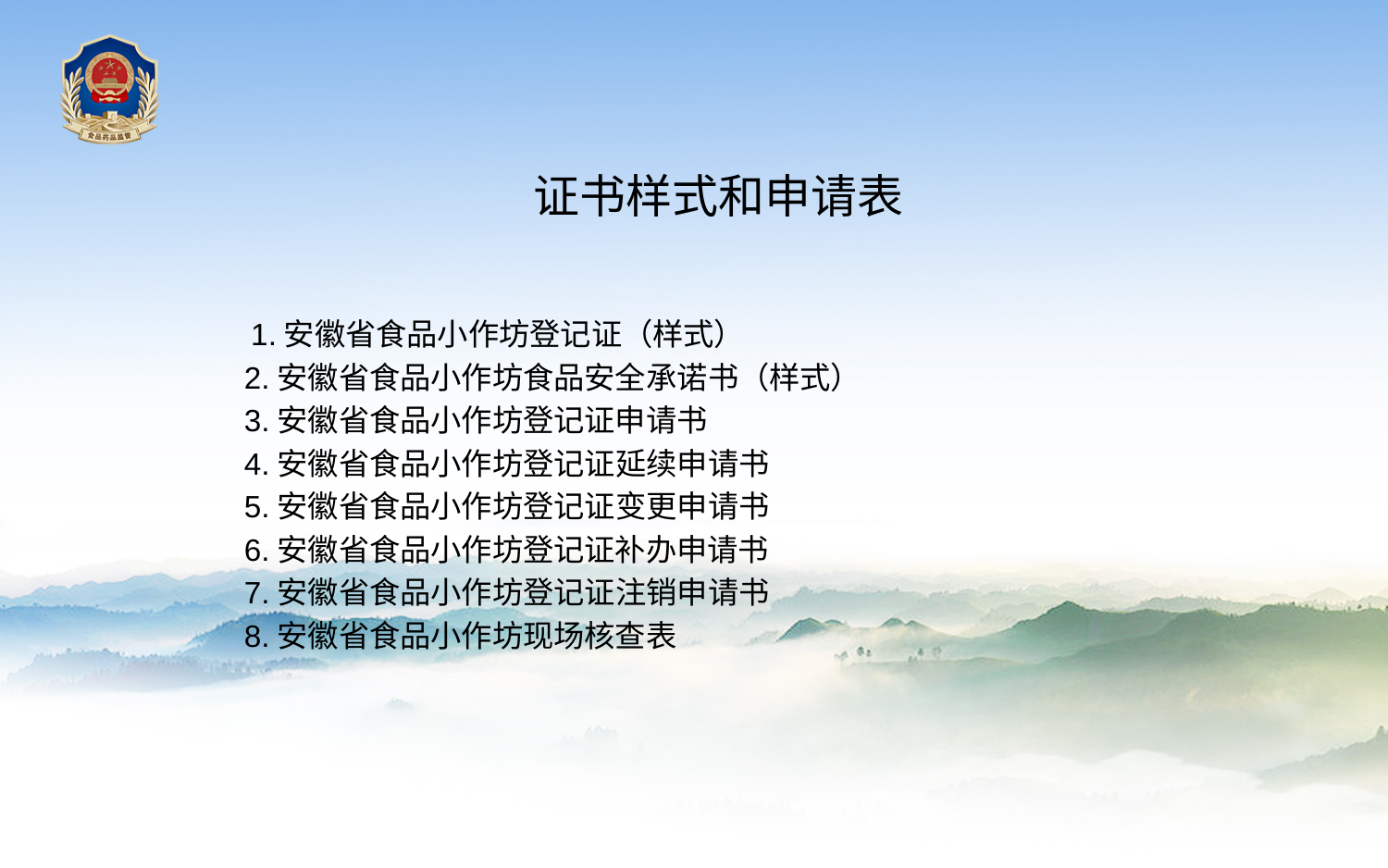

证书样式和申请表

                        1.安徽省食品小作坊登记证（样式）
             2.安徽省食品小作坊食品安全承诺书（样式）
             3.安徽省食品小作坊登记证申请书
             4.安徽省食品小作坊登记证延续申请书
             5.安徽省食品小作坊登记证变更申请书
             6.安徽省食品小作坊登记证补办申请书
             7.安徽省食品小作坊登记证注销申请书
             8.安徽省食品小作坊现场核查表